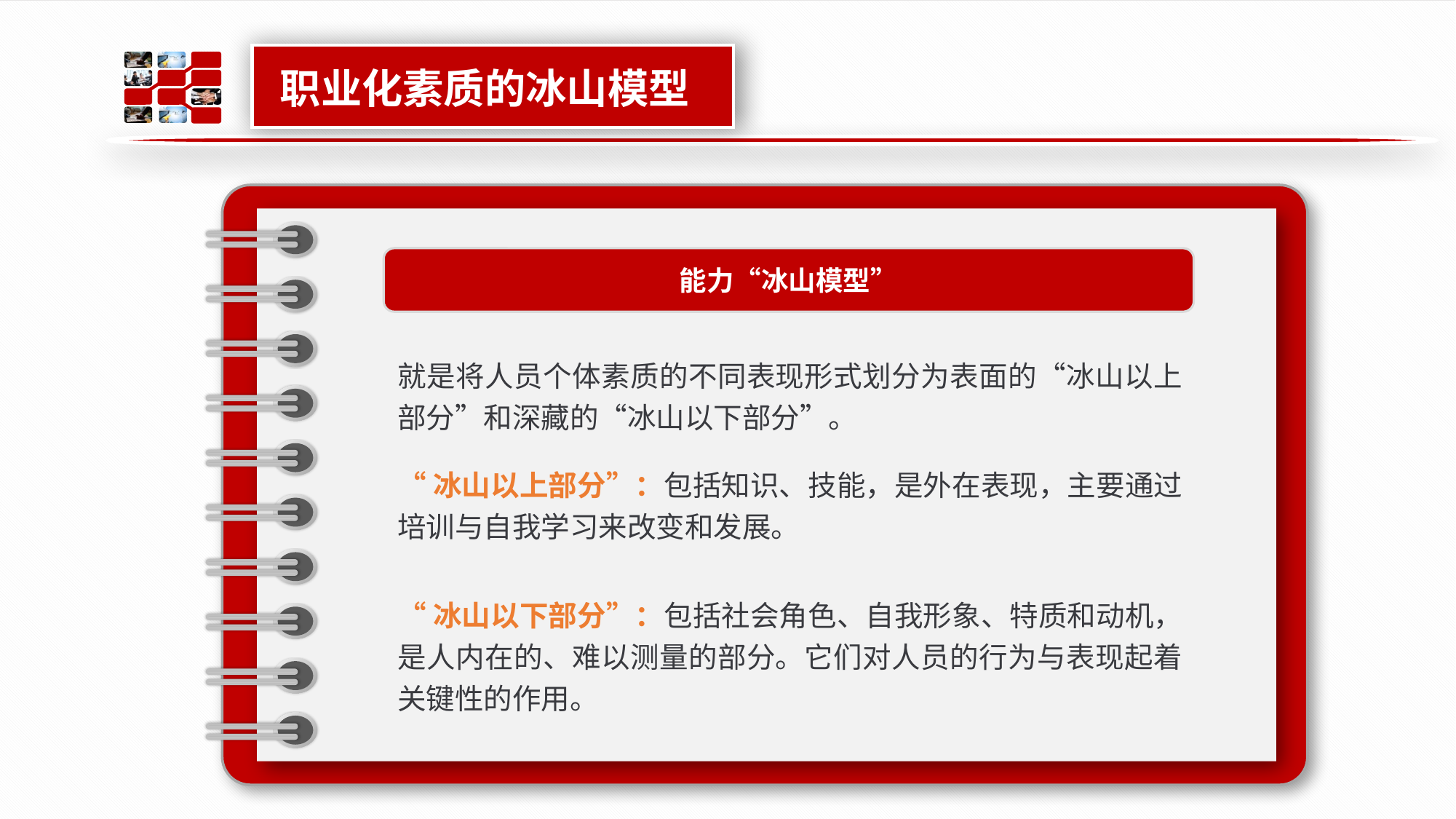

职业化素质的冰山模型

能力“冰山模型”
就是将人员个体素质的不同表现形式划分为表面的“冰山以上部分”和深藏的“冰山以下部分”。
“冰山以上部分”：包括知识、技能，是外在表现，主要通过培训与自我学习来改变和发展。
“冰山以下部分”：包括社会角色、自我形象、特质和动机，是人内在的、难以测量的部分。它们对人员的行为与表现起着关键性的作用。